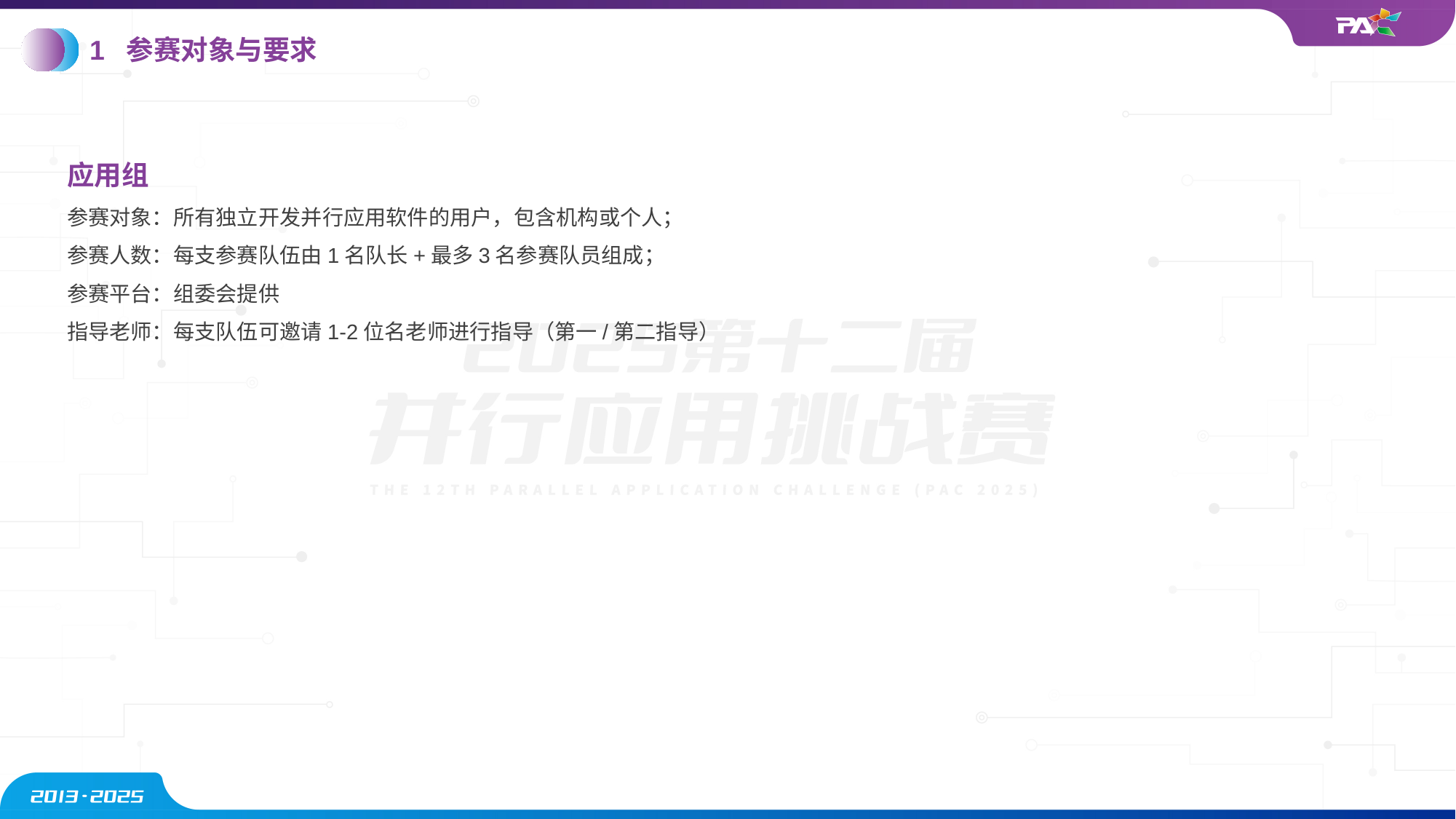

1  参赛对象与要求

应用组
参赛对象：所有独立开发并行应用软件的用户，包含机构或个人；
参赛人数：每支参赛队伍由1名队长+最多3名参赛队员组成；
参赛平台：组委会提供
指导老师：每支队伍可邀请1-2位名老师进行指导（第一/第二指导）